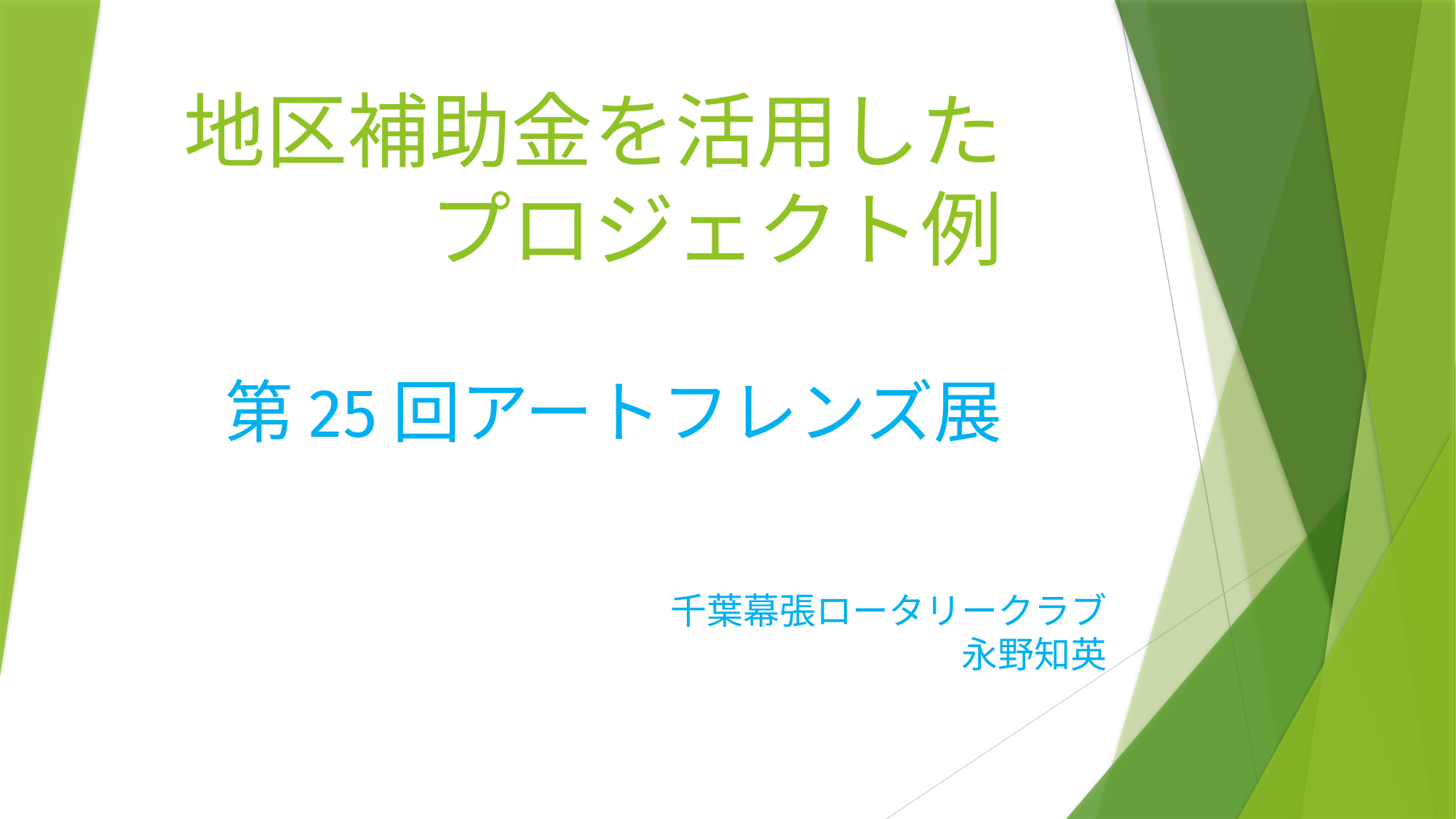

# 地区補助金を活用した プロジェクト例
第25回アートフレンズ展
千葉幕張ロータリークラブ
　　　　　　　　永野知英